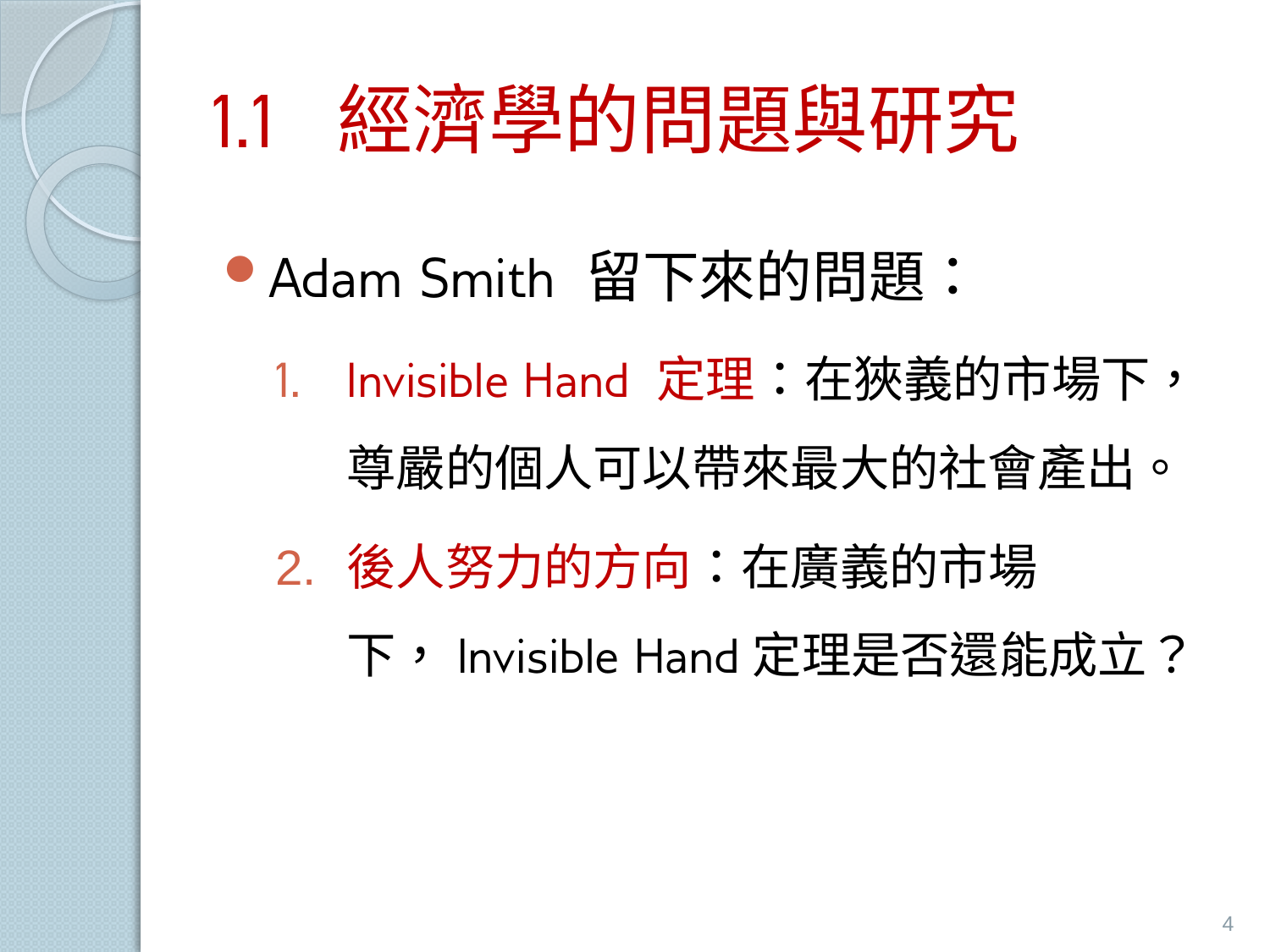

# 1.1  經濟學的問題與研究
Adam Smith 留下來的問題：
Invisible Hand 定理：在狹義的市場下，尊嚴的個人可以帶來最大的社會產出。
後人努力的方向：在廣義的市場下，Invisible Hand定理是否還能成立？
4